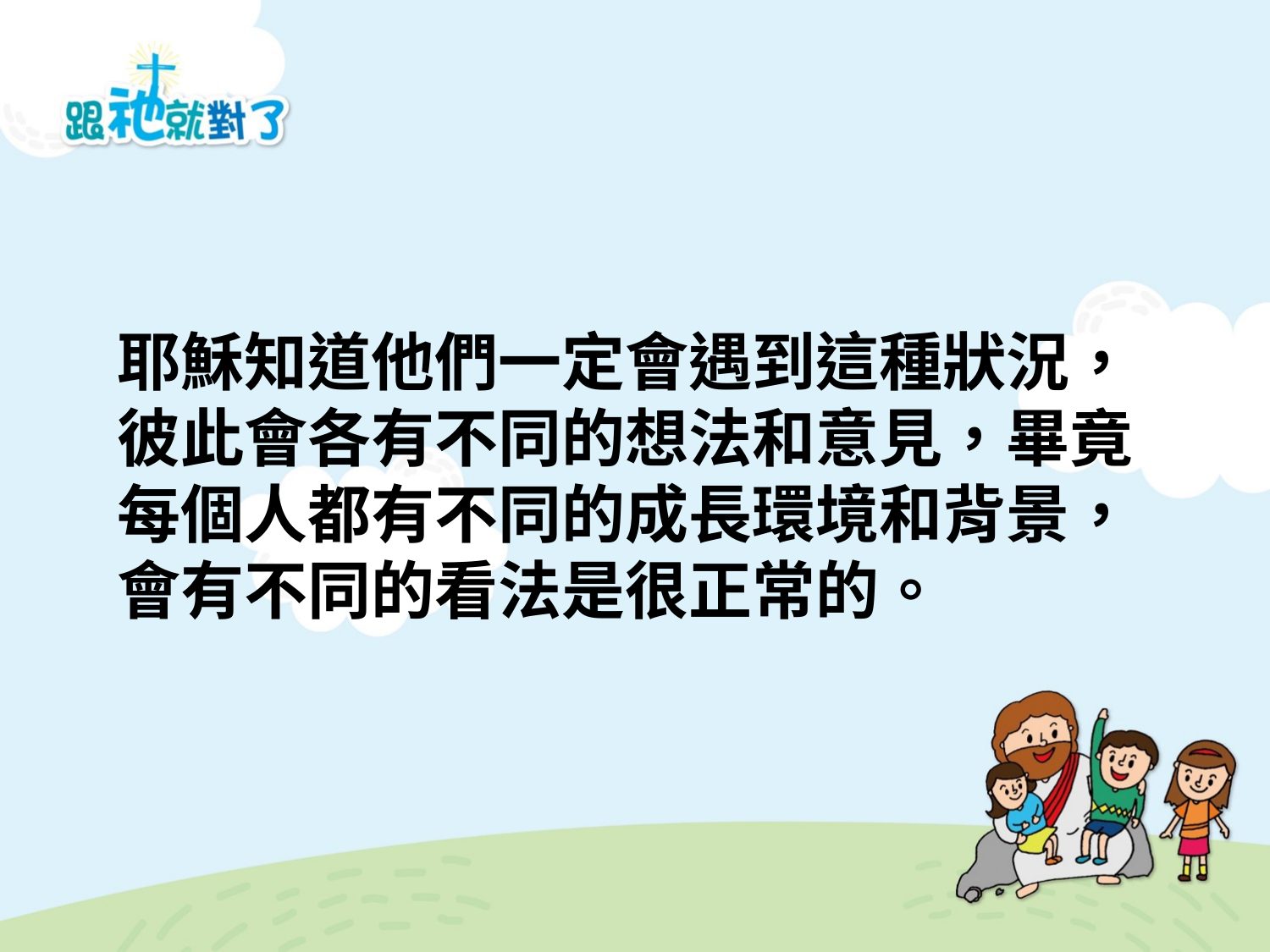

耶穌知道他們一定會遇到這種狀況，彼此會各有不同的想法和意見，畢竟每個人都有不同的成長環境和背景，會有不同的看法是很正常的。